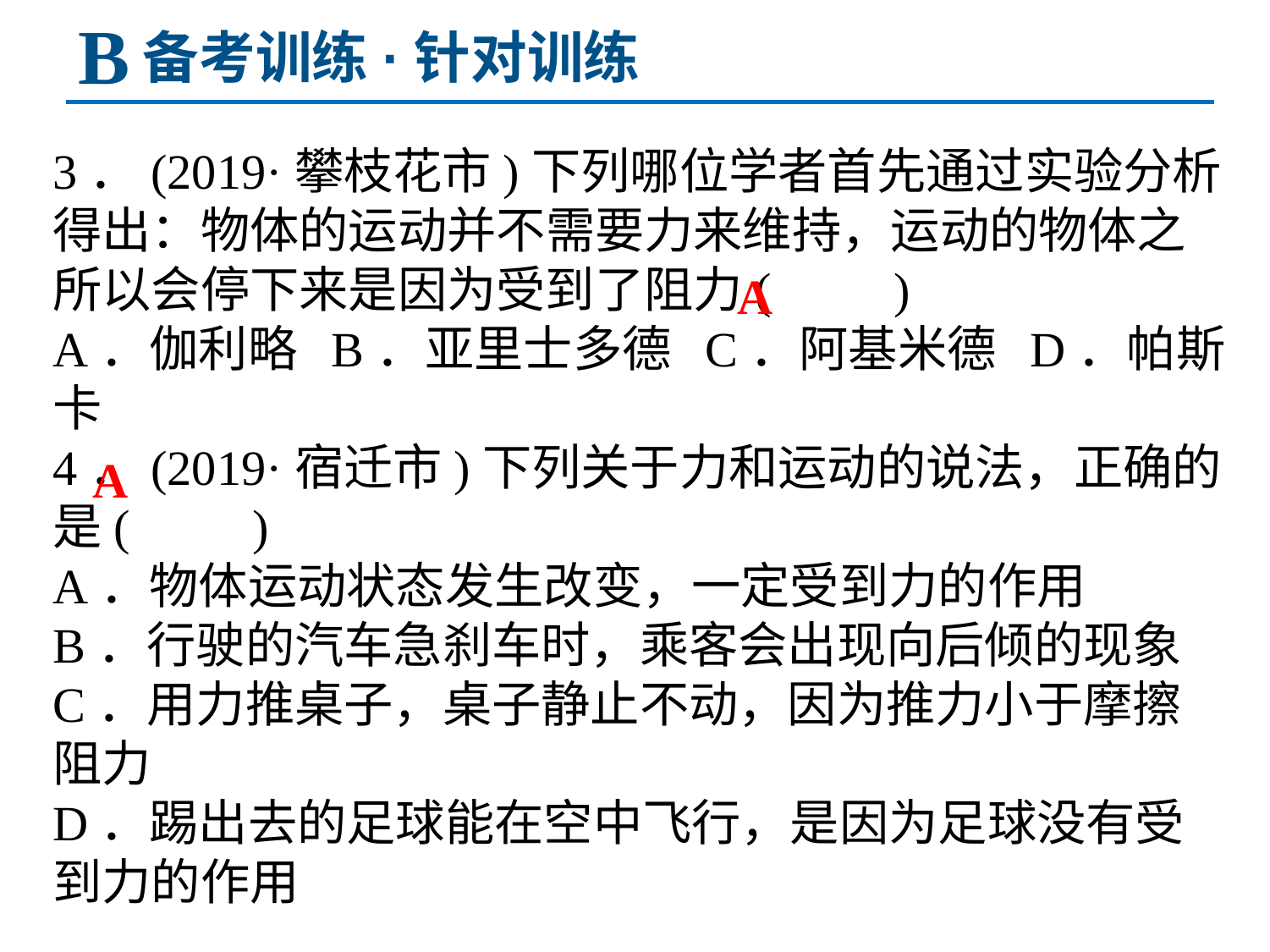

B
备考训练·针对训练
3．(2019·攀枝花市)下列哪位学者首先通过实验分析得出：物体的运动并不需要力来维持，运动的物体之所以会停下来是因为受到了阻力(　　)
A．伽利略  B．亚里士多德  C．阿基米德  D．帕斯卡
4．(2019·宿迁市)下列关于力和运动的说法，正确的是(　　)
A．物体运动状态发生改变，一定受到力的作用
B．行驶的汽车急刹车时，乘客会出现向后倾的现象
C．用力推桌子，桌子静止不动，因为推力小于摩擦阻力
D．踢出去的足球能在空中飞行，是因为足球没有受到力的作用
A
A